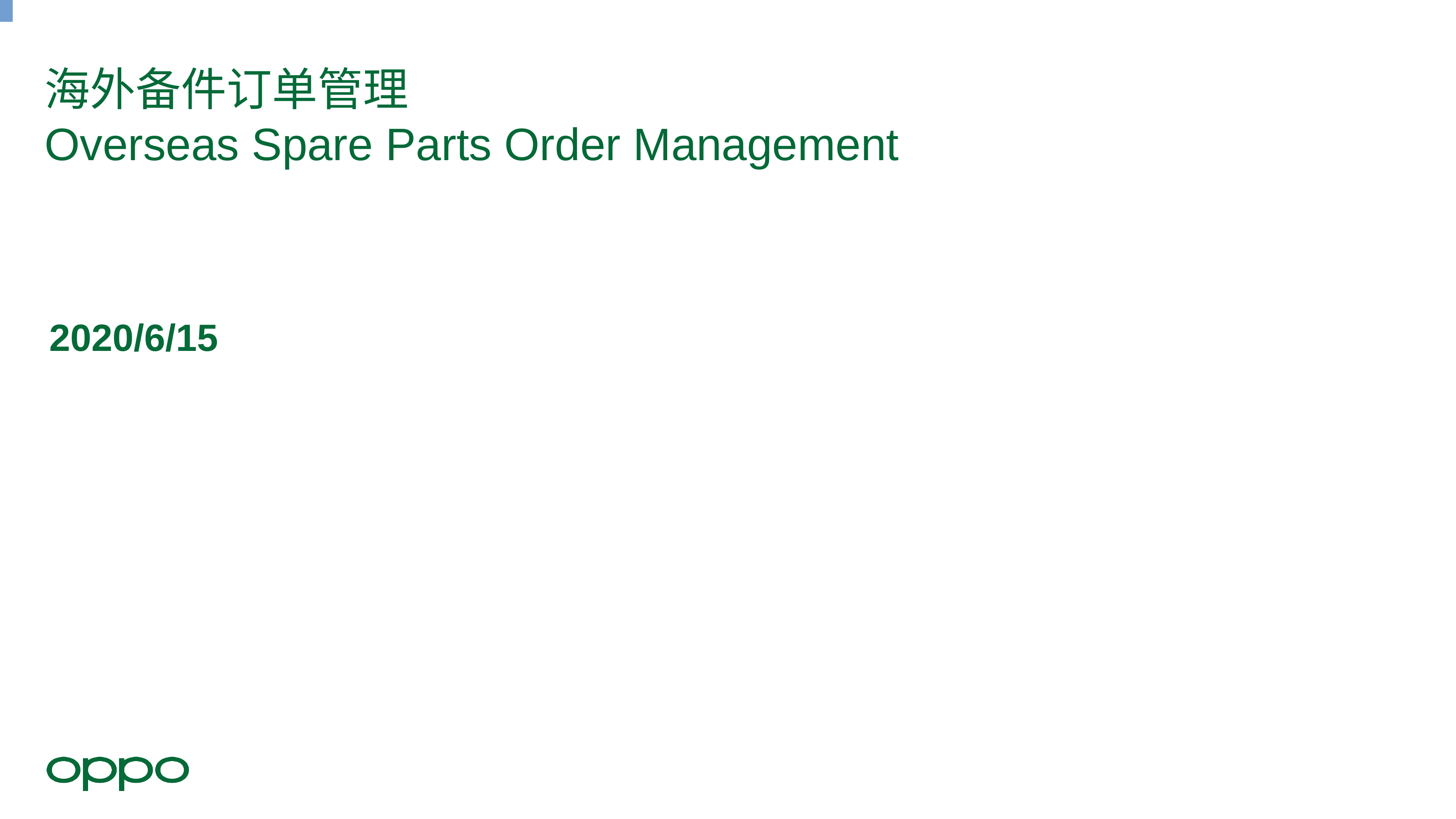

# 海外备件订单管理 Overseas Spare Parts Order Management